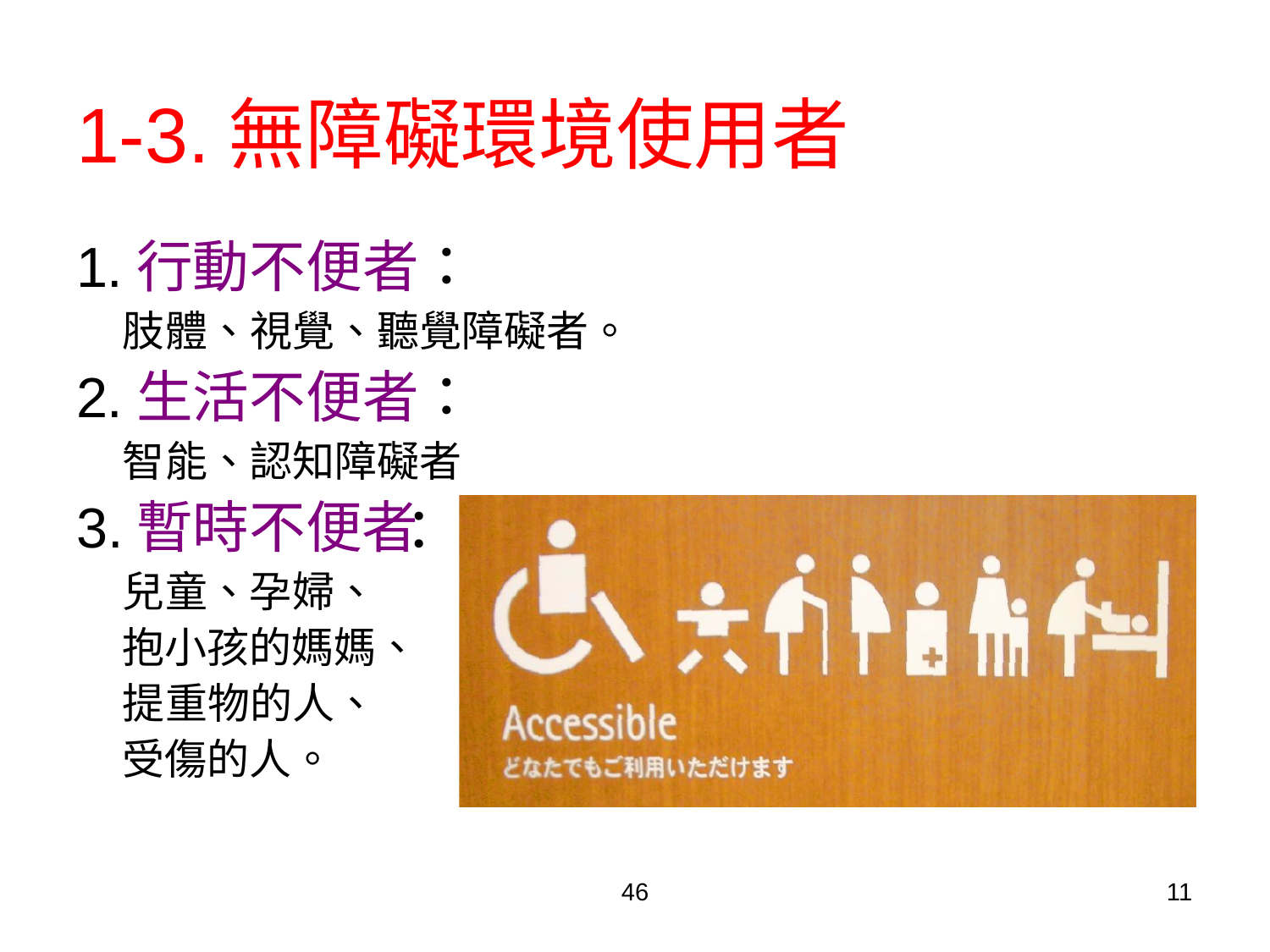

# 1-3.無障礙環境使用者
1.行動不便者：
肢體、視覺、聽覺障礙者。
2.生活不便者：
智能、認知障礙者
3.暫時不便者
兒童、孕婦、 抱小孩的媽媽、 提重物的人、 受傷的人。
：

46
11